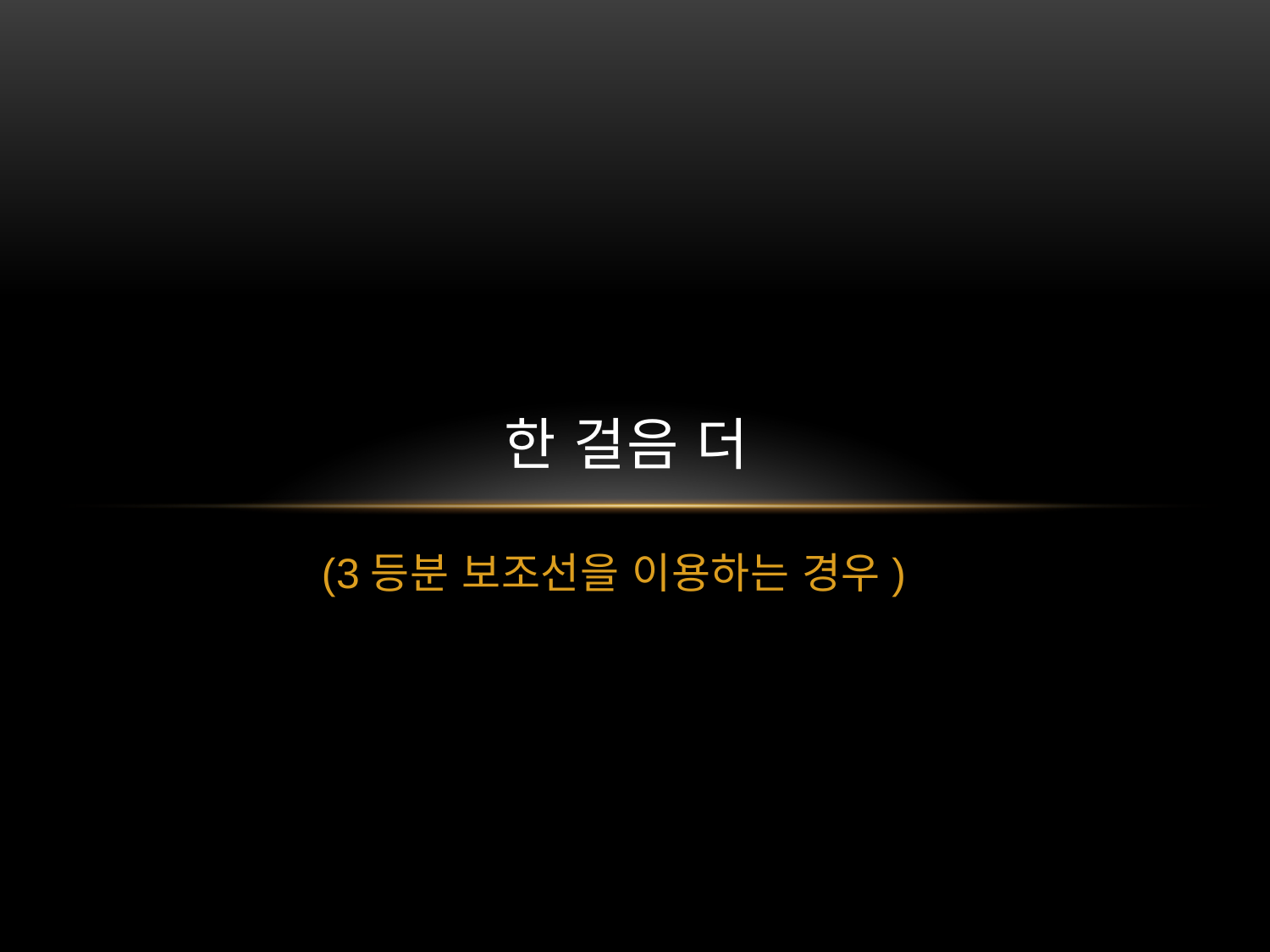

# 한 걸음 더
(3등분 보조선을 이용하는 경우)